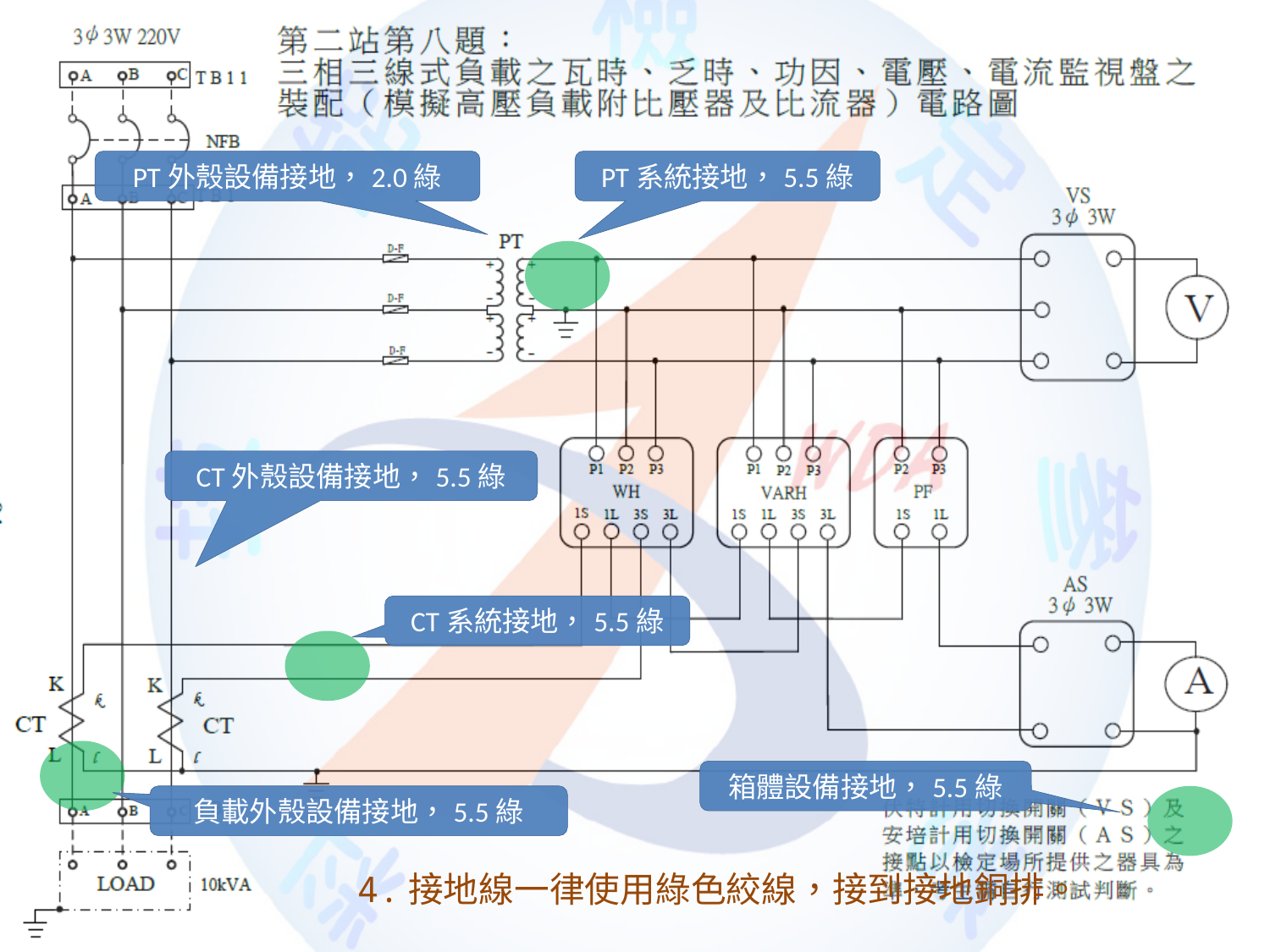

PT外殼設備接地，2.0綠
PT系統接地，5.5綠

CT外殼設備接地，5.5綠
CT系統接地，5.5綠

箱體設備接地，5.5綠
負載外殼設備接地，5.5綠

4.接地線一律使用綠色絞線，接到接地銅排。